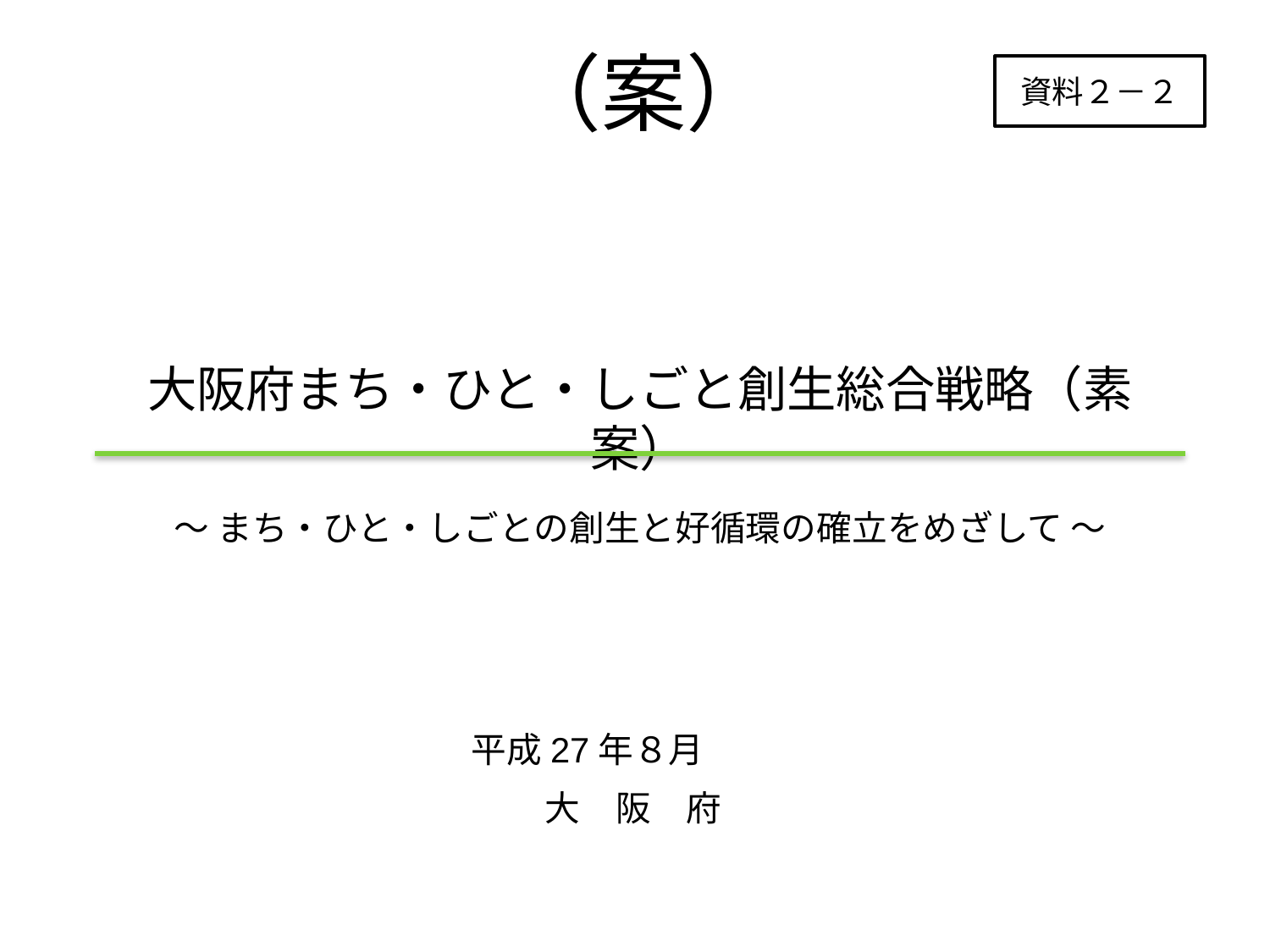

（案）
資料２－２
大阪府まち・ひと・しごと創生総合戦略（素案）

～ まち・ひと・しごとの創生と好循環の確立をめざして ～
平成27年８月
大　阪　府